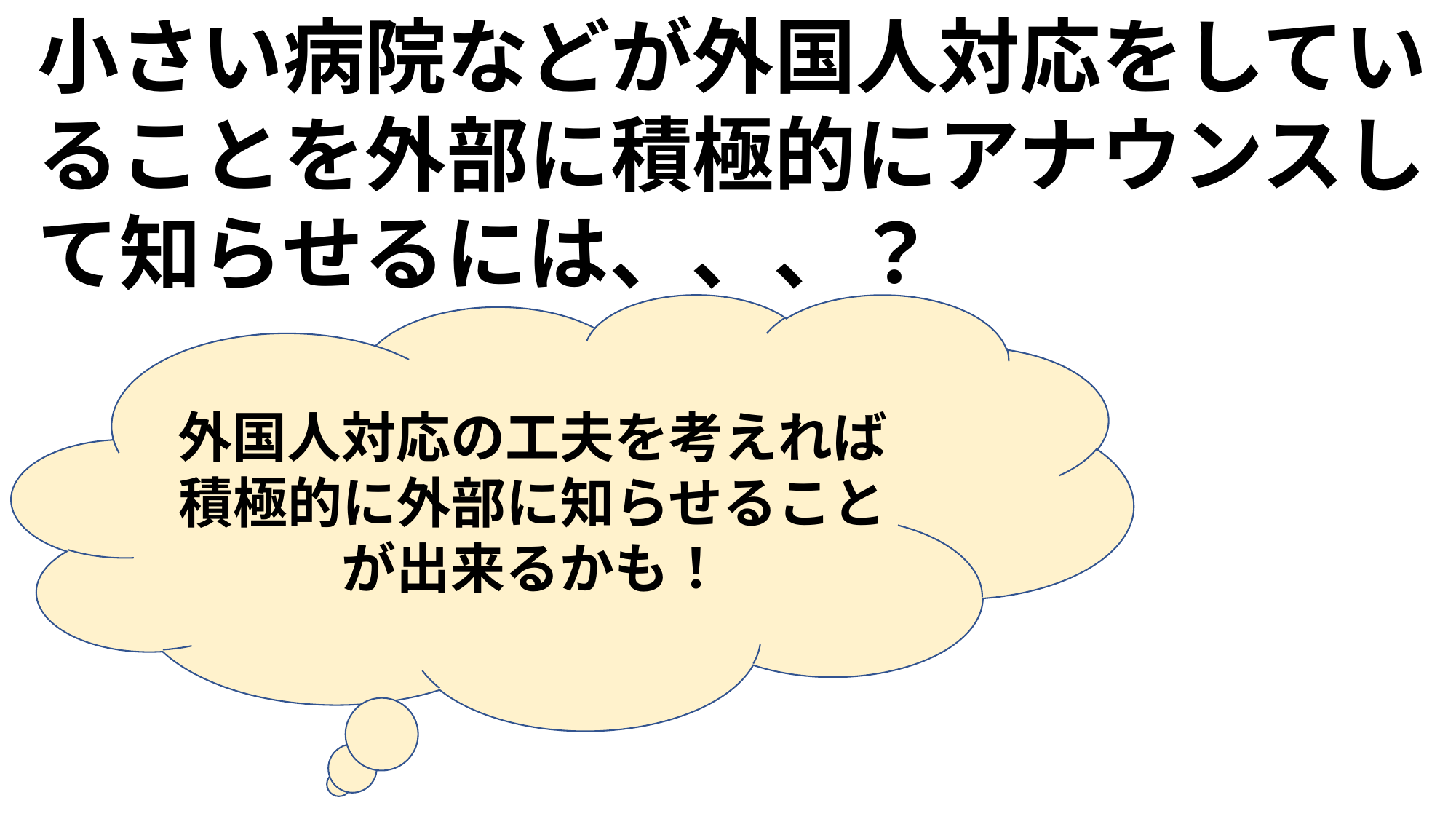

小さい病院などが外国人対応をしていることを外部に積極的にアナウンスして知らせるには、、、？
外国人対応の工夫を考えれば
積極的に外部に知らせることが出来るかも！